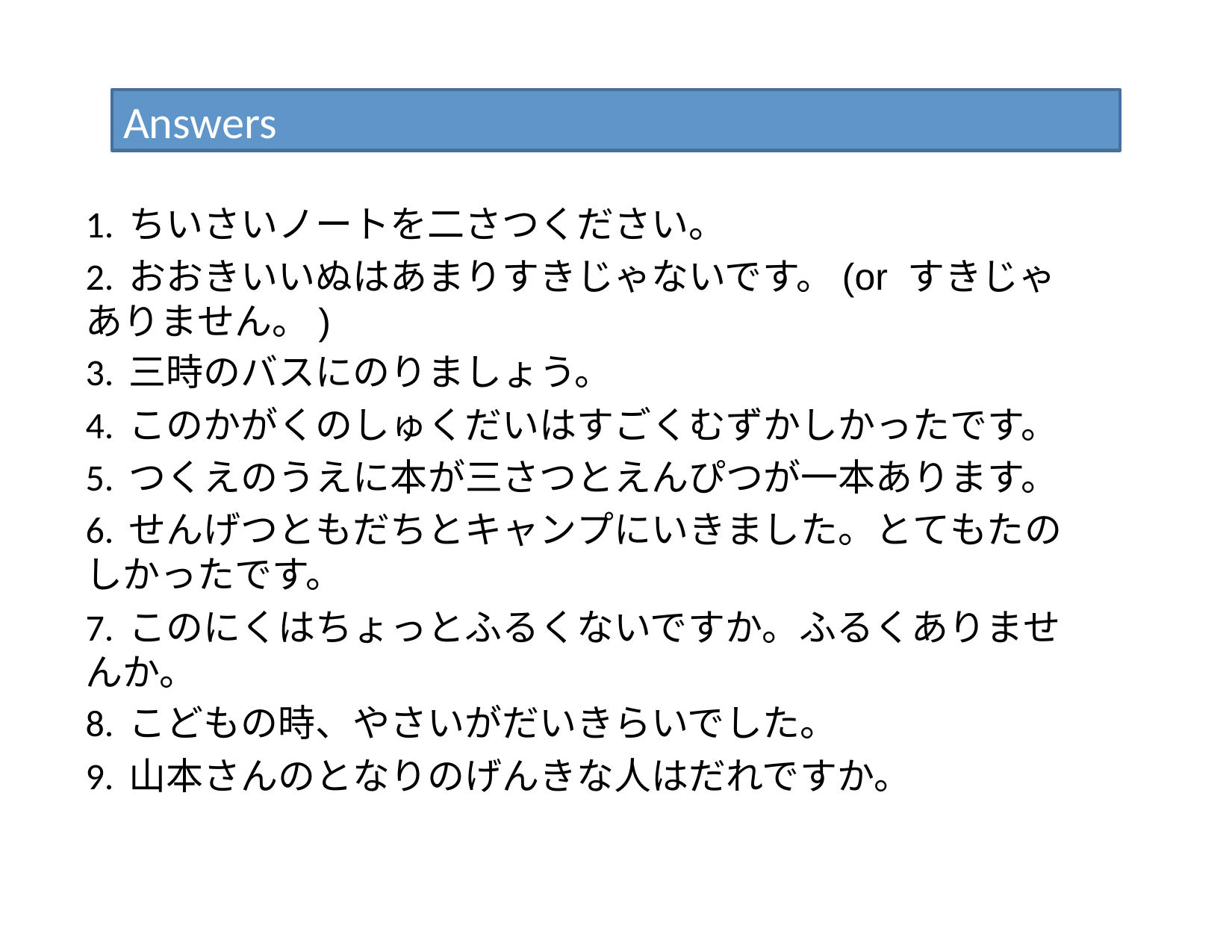

Answers
1.	ちいさいノートを二さつください。
2.	おおきいいぬはあまりすきじゃないです。(or すきじゃありません。)
3.	三時のバスにのりましょう。
4.	このかがくのしゅくだいはすごくむずかしかったです。
5.	つくえのうえに本が三さつとえんぴつが一本あります。
6.	せんげつともだちとキャンプにいきました。とてもたのしかったです。
7.	このにくはちょっとふるくないですか。ふるくありませんか。
8.	こどもの時、やさいがだいきらいでした。
9.	山本さんのとなりのげんきな人はだれですか。